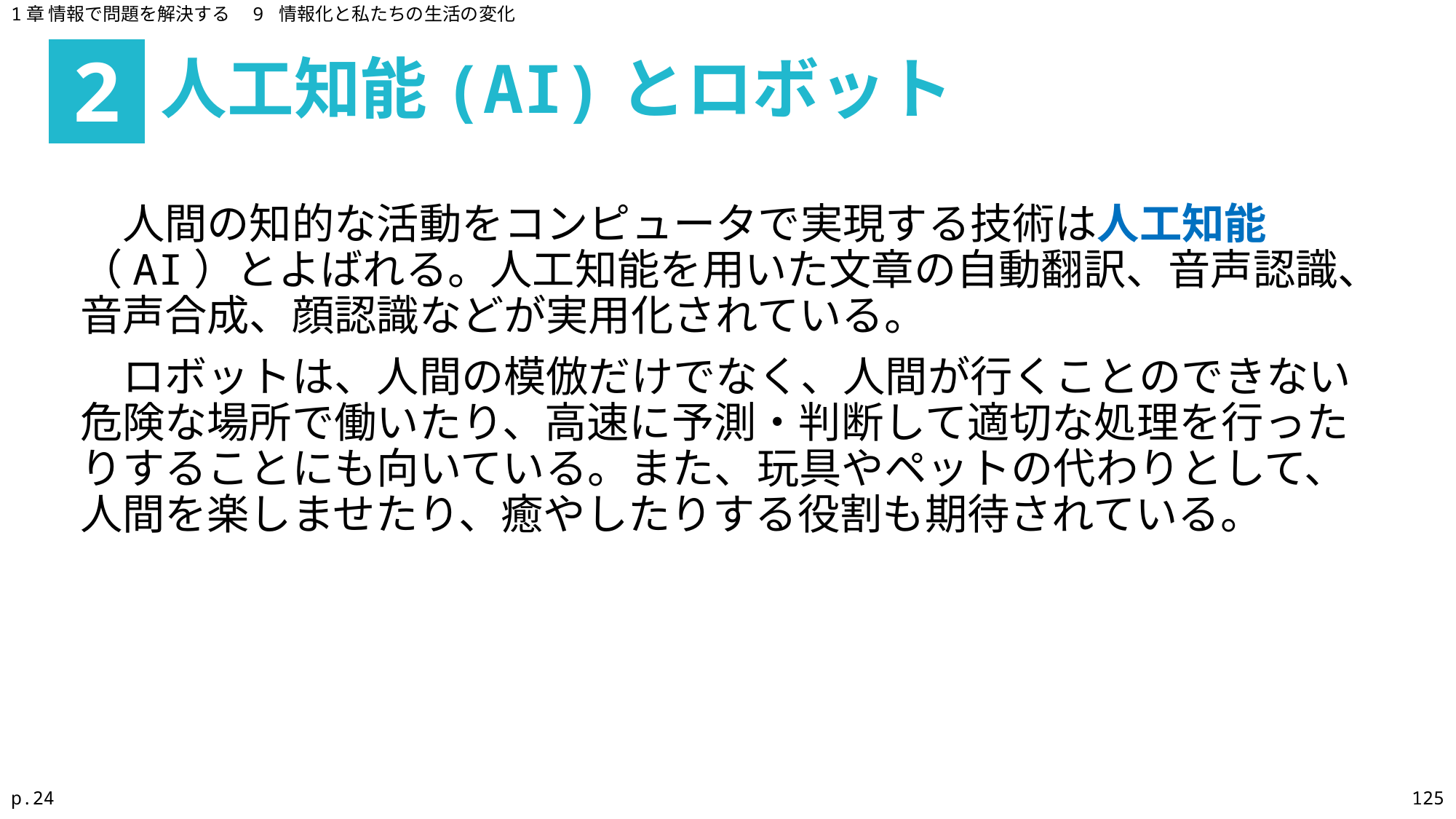

1章 情報で問題を解決する　9 情報化と私たちの生活の変化
人工知能(AI)とロボット
2
　人間の知的な活動をコンピュータで実現する技術は人工知能（AI）とよばれる。人工知能を用いた文章の自動翻訳、音声認識、音声合成、顔認識などが実用化されている。
　ロボットは、人間の模倣だけでなく、人間が行くことのできない危険な場所で働いたり、高速に予測・判断して適切な処理を行ったりすることにも向いている。また、玩具やペットの代わりとして、人間を楽しませたり、癒やしたりする役割も期待されている。
p.24
125